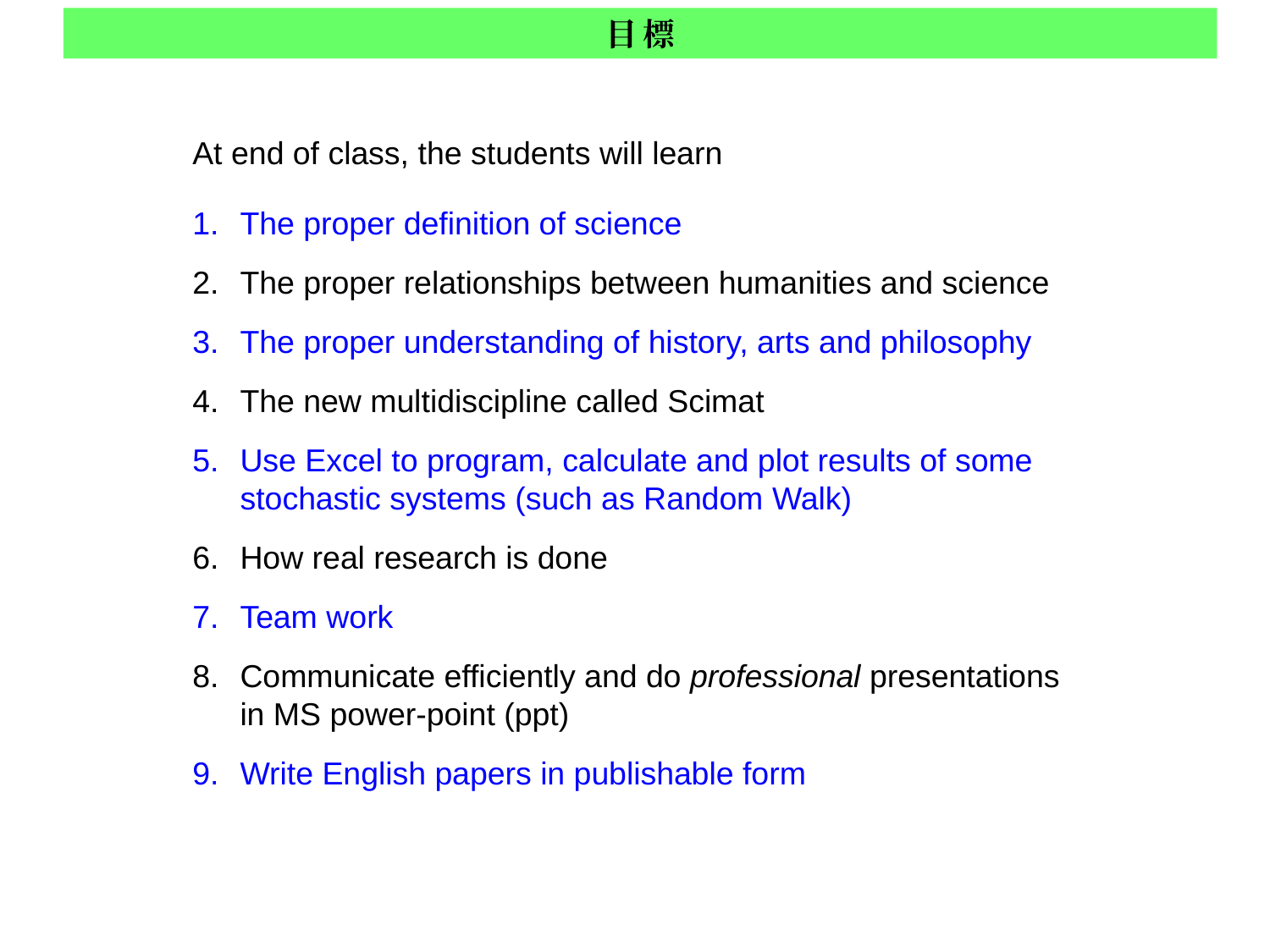

目標
At end of class, the students will learn
The proper definition of science
The proper relationships between humanities and science
The proper understanding of history, arts and philosophy
The new multidiscipline called Scimat
Use Excel to program, calculate and plot results of some stochastic systems (such as Random Walk)
How real research is done
Team work
Communicate efficiently and do professional presentations in MS power-point (ppt)
Write English papers in publishable form